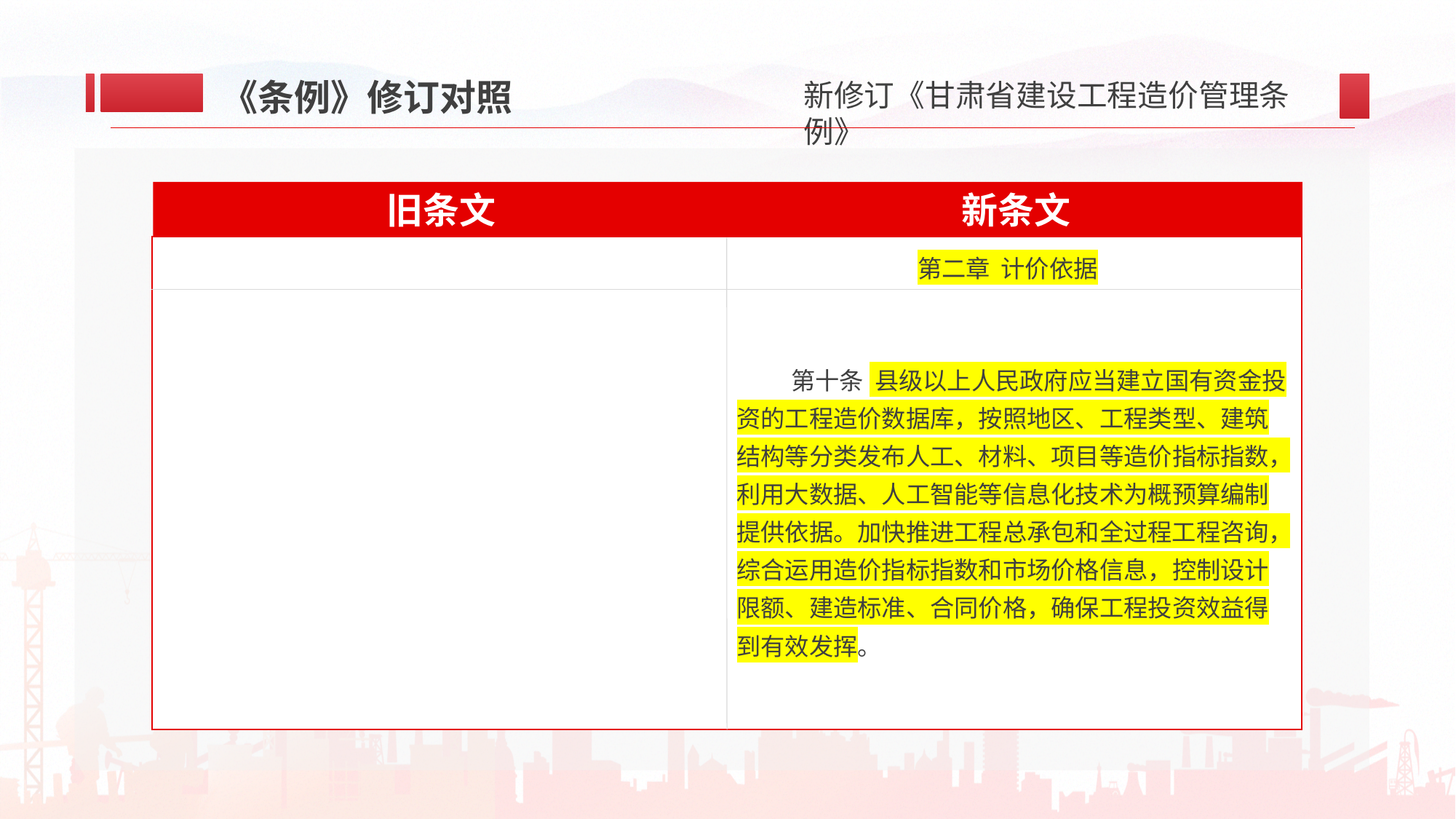

《条例》修订对照
新条文
旧条文

第十条  县级以上人民政府应当建立国有资金投资的工程造价数据库，按照地区、工程类型、建筑结构等分类发布人工、材料、项目等造价指标指数，利用大数据、人工智能等信息化技术为概预算编制提供依据。加快推进工程总承包和全过程工程咨询，综合运用造价指标指数和市场价格信息，控制设计限额、建造标准、合同价格，确保工程投资效益得到有效发挥。
第二章  计价依据